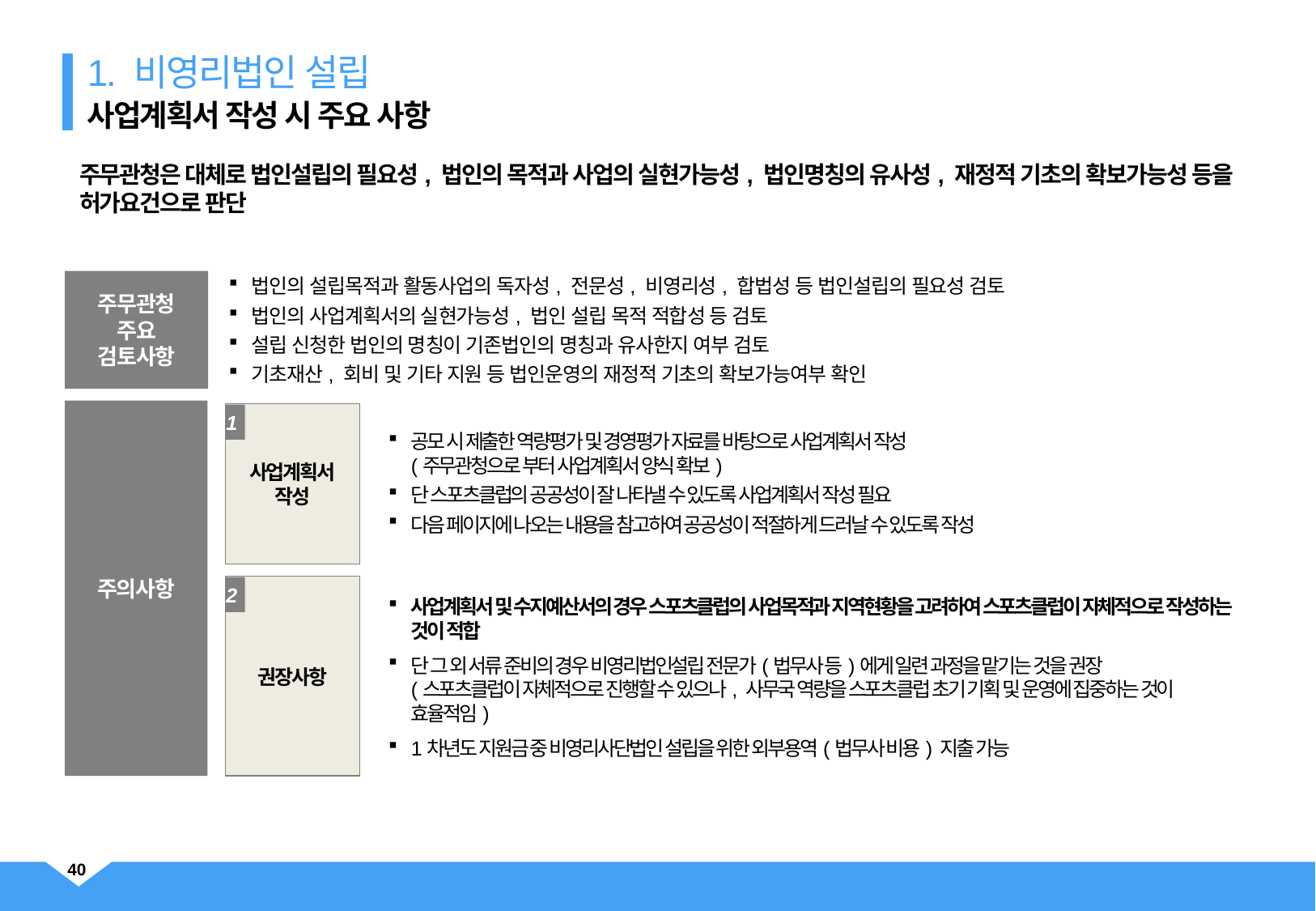

1. 비영리법인 설립
사업계획서 작성 시 주요 사항
주무관청은 대체로 법인설립의 필요성, 법인의 목적과 사업의 실현가능성, 법인명칭의 유사성, 재정적 기초의 확보가능성 등을 허가요건으로 판단
주무관청
주요 검토사항
법인의 설립목적과 활동사업의 독자성, 전문성, 비영리성, 합법성 등 법인설립의 필요성 검토
법인의 사업계획서의 실현가능성, 법인 설립 목적 적합성 등 검토
설립 신청한 법인의 명칭이 기존법인의 명칭과 유사한지 여부 검토
기초재산, 회비 및 기타 지원 등 법인운영의 재정적 기초의 확보가능여부 확인
주의사항
공모 시 제출한 역량평가 및 경영평가 자료를 바탕으로 사업계획서 작성
(주무관청으로 부터 사업계획서 양식 확보)
단 스포츠클럽의 공공성이 잘 나타낼 수 있도록 사업계획서 작성 필요
다음 페이지에 나오는 내용을 참고하여 공공성이 적절하게 드러날 수 있도록 작성
사업계획서
작성
1
권장사항
2
사업계획서 및 수지예산서의 경우 스포츠클럽의 사업목적과 지역현황을 고려하여 스포츠클럽이 자체적으로 작성하는 것이 적합
단 그 외 서류 준비의 경우 비영리법인설립 전문가(법무사 등)에게 일련 과정을 맡기는 것을 권장
(스포츠클럽이 자체적으로 진행할 수 있으나, 사무국 역량을 스포츠클럽 초기 기획 및 운영에 집중하는 것이 효율적임)
1차년도 지원금 중 비영리사단법인 설립을 위한 외부용역(법무사 비용) 지출 가능